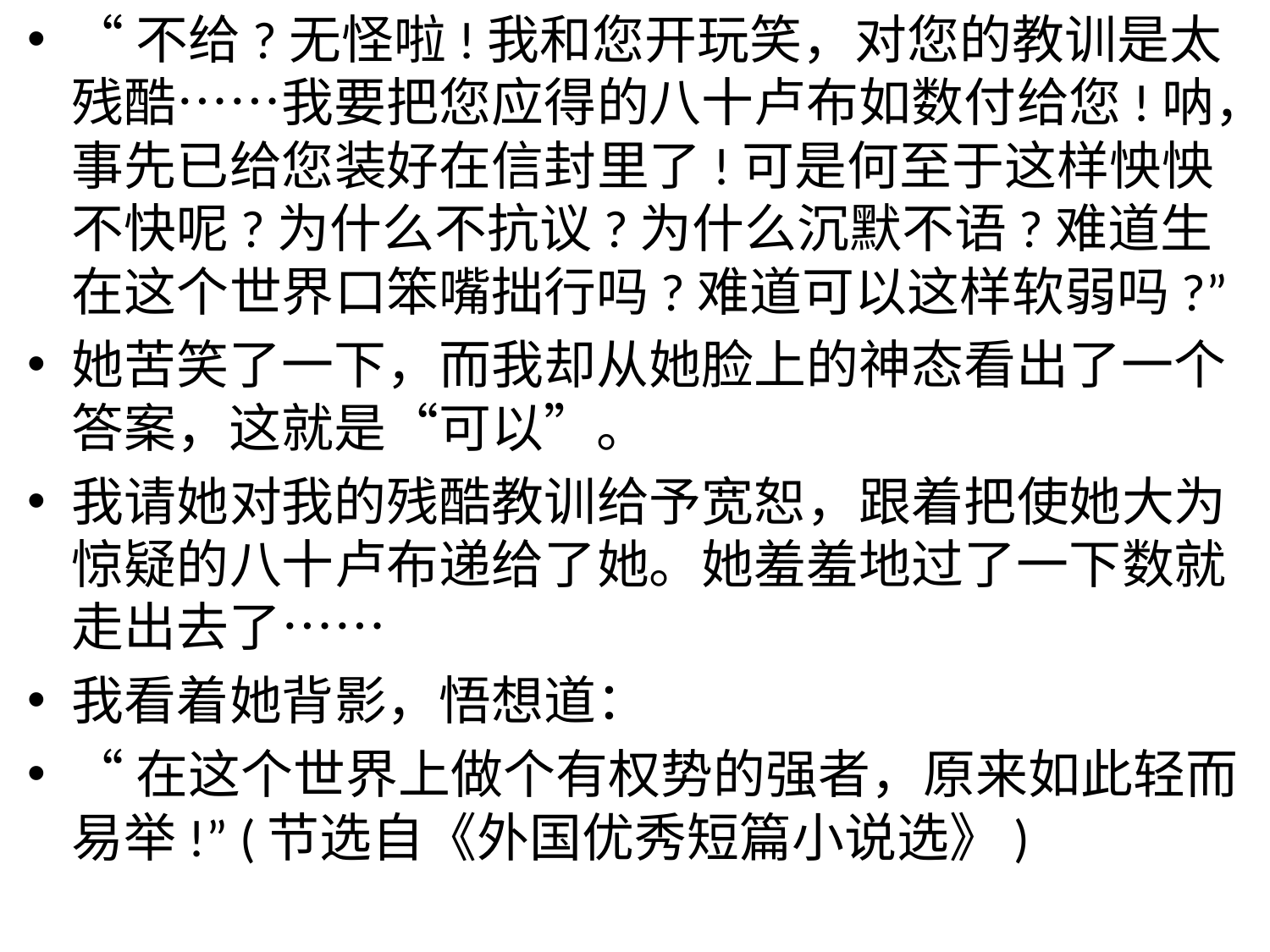

“不给?无怪啦!我和您开玩笑，对您的教训是太残酷……我要把您应得的八十卢布如数付给您!呐，事先已给您装好在信封里了!可是何至于这样怏怏不快呢?为什么不抗议?为什么沉默不语?难道生在这个世界口笨嘴拙行吗?难道可以这样软弱吗?”
她苦笑了一下，而我却从她脸上的神态看出了一个答案，这就是“可以”。
我请她对我的残酷教训给予宽恕，跟着把使她大为惊疑的八十卢布递给了她。她羞羞地过了一下数就走出去了……
我看着她背影，悟想道：
“在这个世界上做个有权势的强者，原来如此轻而易举!” (节选自《外国优秀短篇小说选》)